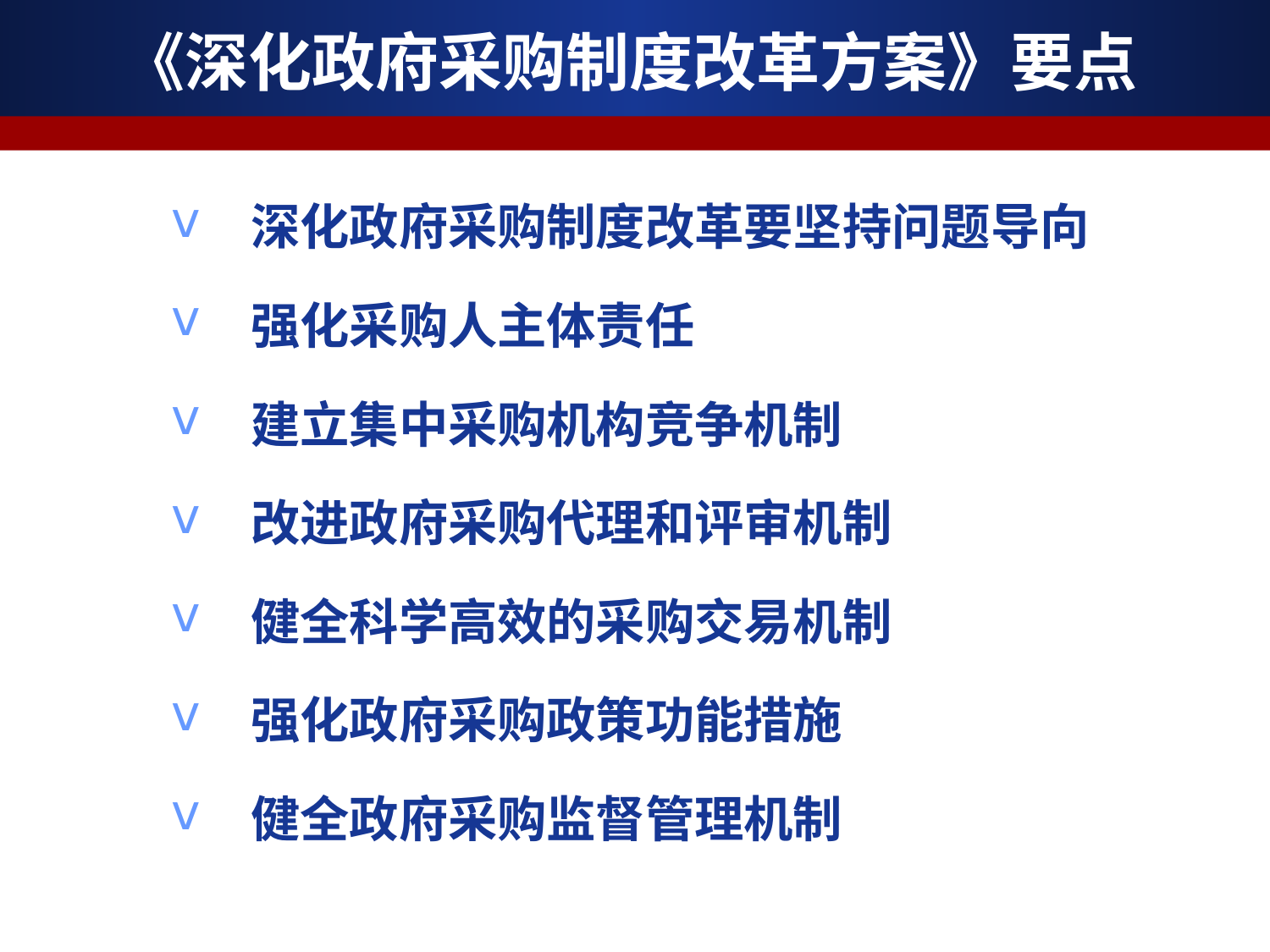

# 《深化政府采购制度改革方案》要点
深化政府采购制度改革要坚持问题导向
强化采购人主体责任
建立集中采购机构竞争机制
改进政府采购代理和评审机制
健全科学高效的采购交易机制
强化政府采购政策功能措施
健全政府采购监督管理机制